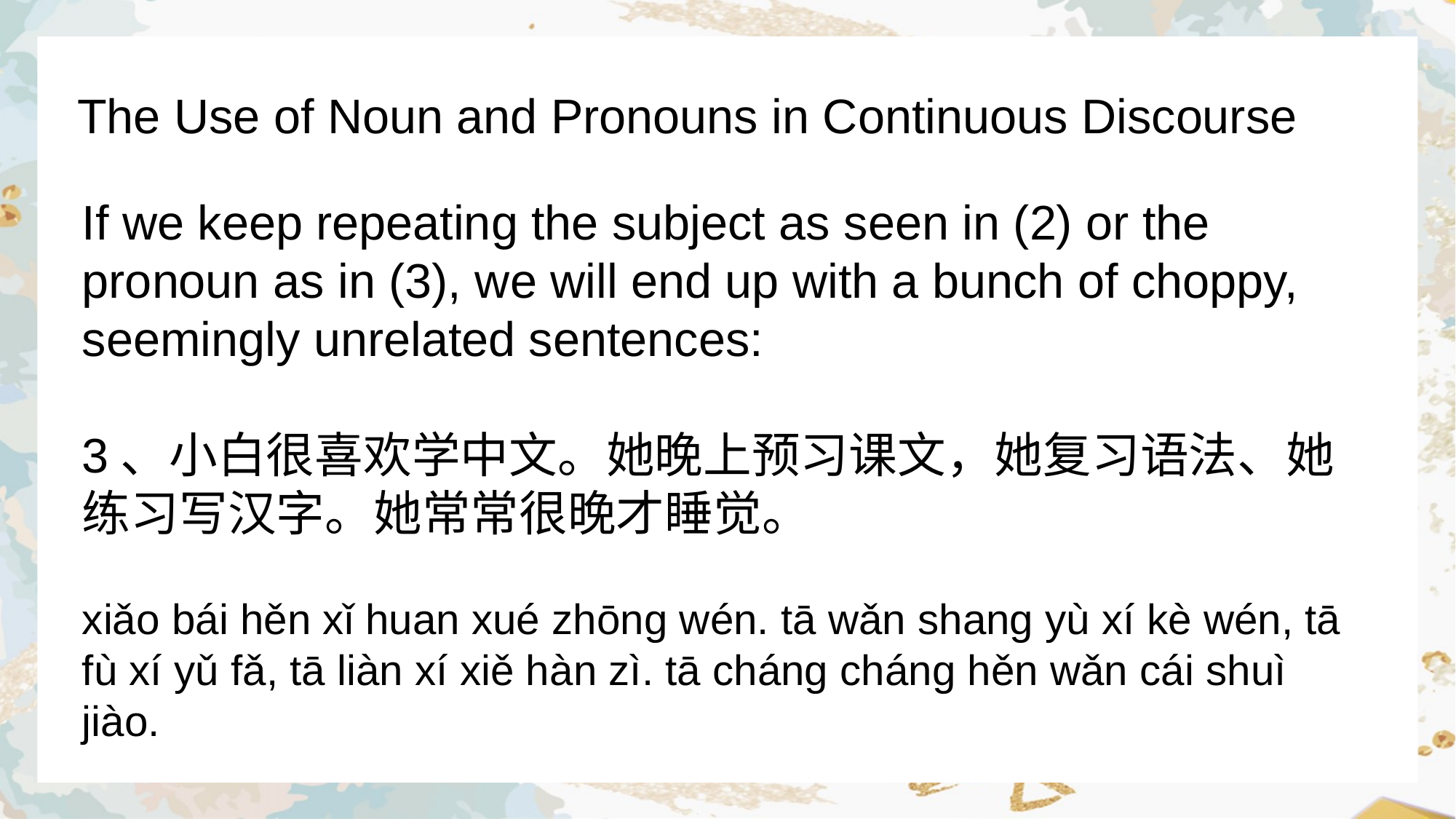

The Use of Noun and Pronouns in Continuous Discourse
If we keep repeating the subject as seen in (2) or the pronoun as in (3), we will end up with a bunch of choppy, seemingly unrelated sentences:

3、小白很喜欢学中文。她晚上预习课文，她复习语法、她练习写汉字。她常常很晚才睡觉。

xiǎo bái hěn xǐ huan xué zhōng wén. tā wǎn shang yù xí kè wén, tā fù xí yǔ fǎ, tā liàn xí xiě hàn zì. tā cháng cháng hěn wǎn cái shuì jiào.